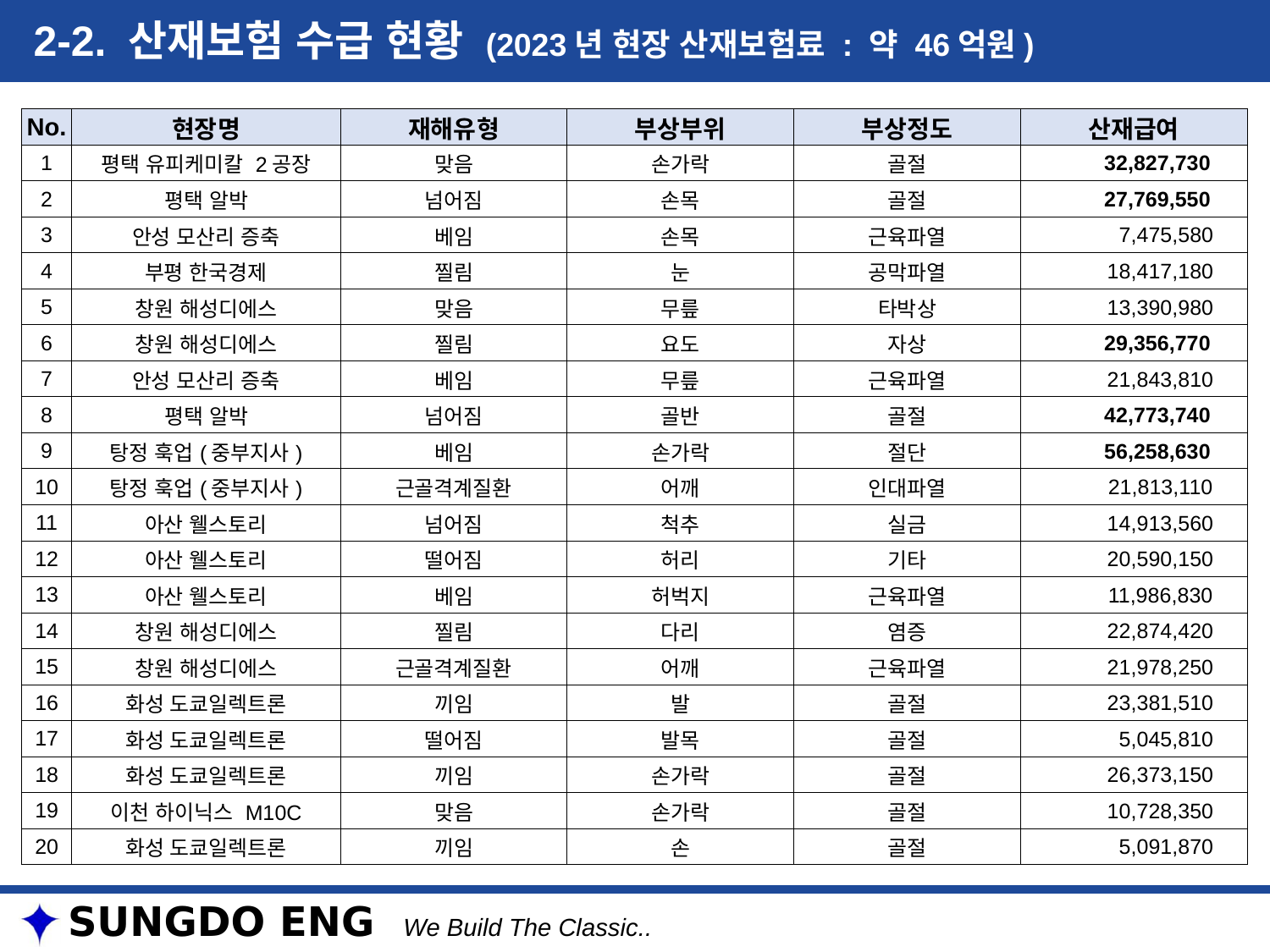

2-2. 산재보험 수급 현황 (2023년 현장 산재보험료 : 약 46억원)
| No. | 현장명 | 재해유형 | 부상부위 | 부상정도 | 산재급여 |
| --- | --- | --- | --- | --- | --- |
| 1 | 평택 유피케미칼 2공장 | 맞음 | 손가락 | 골절 | 32,827,730 |
| 2 | 평택 알박 | 넘어짐 | 손목 | 골절 | 27,769,550 |
| 3 | 안성 모산리 증축 | 베임 | 손목 | 근육파열 | 7,475,580 |
| 4 | 부평 한국경제 | 찔림 | 눈 | 공막파열 | 18,417,180 |
| 5 | 창원 해성디에스 | 맞음 | 무릎 | 타박상 | 13,390,980 |
| 6 | 창원 해성디에스 | 찔림 | 요도 | 자상 | 29,356,770 |
| 7 | 안성 모산리 증축 | 베임 | 무릎 | 근육파열 | 21,843,810 |
| 8 | 평택 알박 | 넘어짐 | 골반 | 골절 | 42,773,740 |
| 9 | 탕정 훅업(중부지사) | 베임 | 손가락 | 절단 | 56,258,630 |
| 10 | 탕정 훅업(중부지사) | 근골격계질환 | 어깨 | 인대파열 | 21,813,110 |
| 11 | 아산 웰스토리 | 넘어짐 | 척추 | 실금 | 14,913,560 |
| 12 | 아산 웰스토리 | 떨어짐 | 허리 | 기타 | 20,590,150 |
| 13 | 아산 웰스토리 | 베임 | 허벅지 | 근육파열 | 11,986,830 |
| 14 | 창원 해성디에스 | 찔림 | 다리 | 염증 | 22,874,420 |
| 15 | 창원 해성디에스 | 근골격계질환 | 어깨 | 근육파열 | 21,978,250 |
| 16 | 화성 도쿄일렉트론 | 끼임 | 발 | 골절 | 23,381,510 |
| 17 | 화성 도쿄일렉트론 | 떨어짐 | 발목 | 골절 | 5,045,810 |
| 18 | 화성 도쿄일렉트론 | 끼임 | 손가락 | 골절 | 26,373,150 |
| 19 | 이천 하이닉스 M10C | 맞음 | 손가락 | 골절 | 10,728,350 |
| 20 | 화성 도쿄일렉트론 | 끼임 | 손 | 골절 | 5,091,870 |